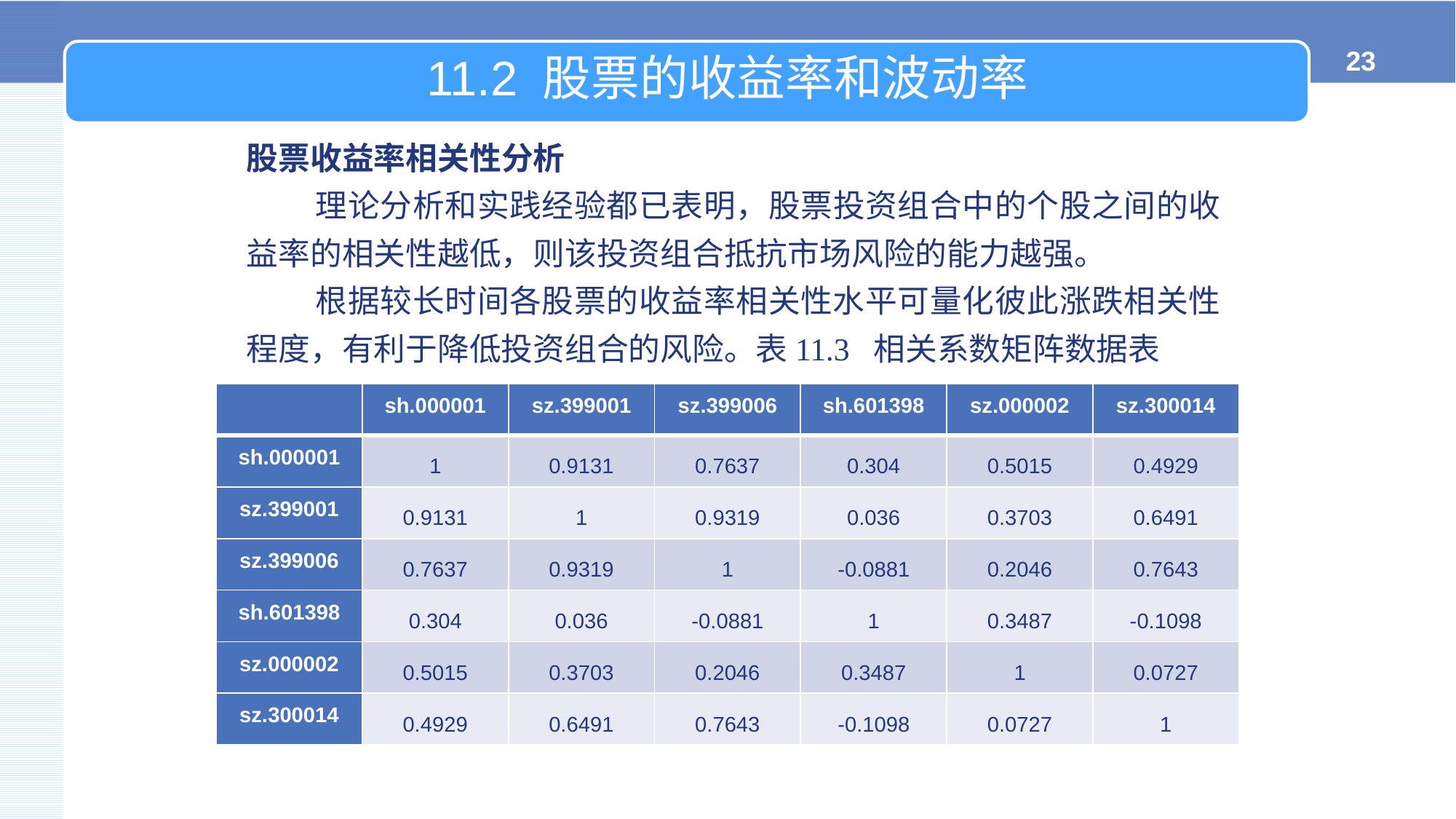

11.2 股票的收益率和波动率
股票收益率相关性分析
        理论分析和实践经验都已表明，股票投资组合中的个股之间的收益率的相关性越低，则该投资组合抵抗市场风险的能力越强。
        根据较长时间各股票的收益率相关性水平可量化彼此涨跌相关性程度，有利于降低投资组合的风险。表11.3  相关系数矩阵数据表

|  | sh.000001 | sz.399001 | sz.399006 | sh.601398 | sz.000002 | sz.300014 |
| --- | --- | --- | --- | --- | --- | --- |
| sh.000001 | 1 | 0.9131 | 0.7637 | 0.304 | 0.5015 | 0.4929 |
| sz.399001 | 0.9131 | 1 | 0.9319 | 0.036 | 0.3703 | 0.6491 |
| sz.399006 | 0.7637 | 0.9319 | 1 | -0.0881 | 0.2046 | 0.7643 |
| sh.601398 | 0.304 | 0.036 | -0.0881 | 1 | 0.3487 | -0.1098 |
| sz.000002 | 0.5015 | 0.3703 | 0.2046 | 0.3487 | 1 | 0.0727 |
| sz.300014 | 0.4929 | 0.6491 | 0.7643 | -0.1098 | 0.0727 | 1 |